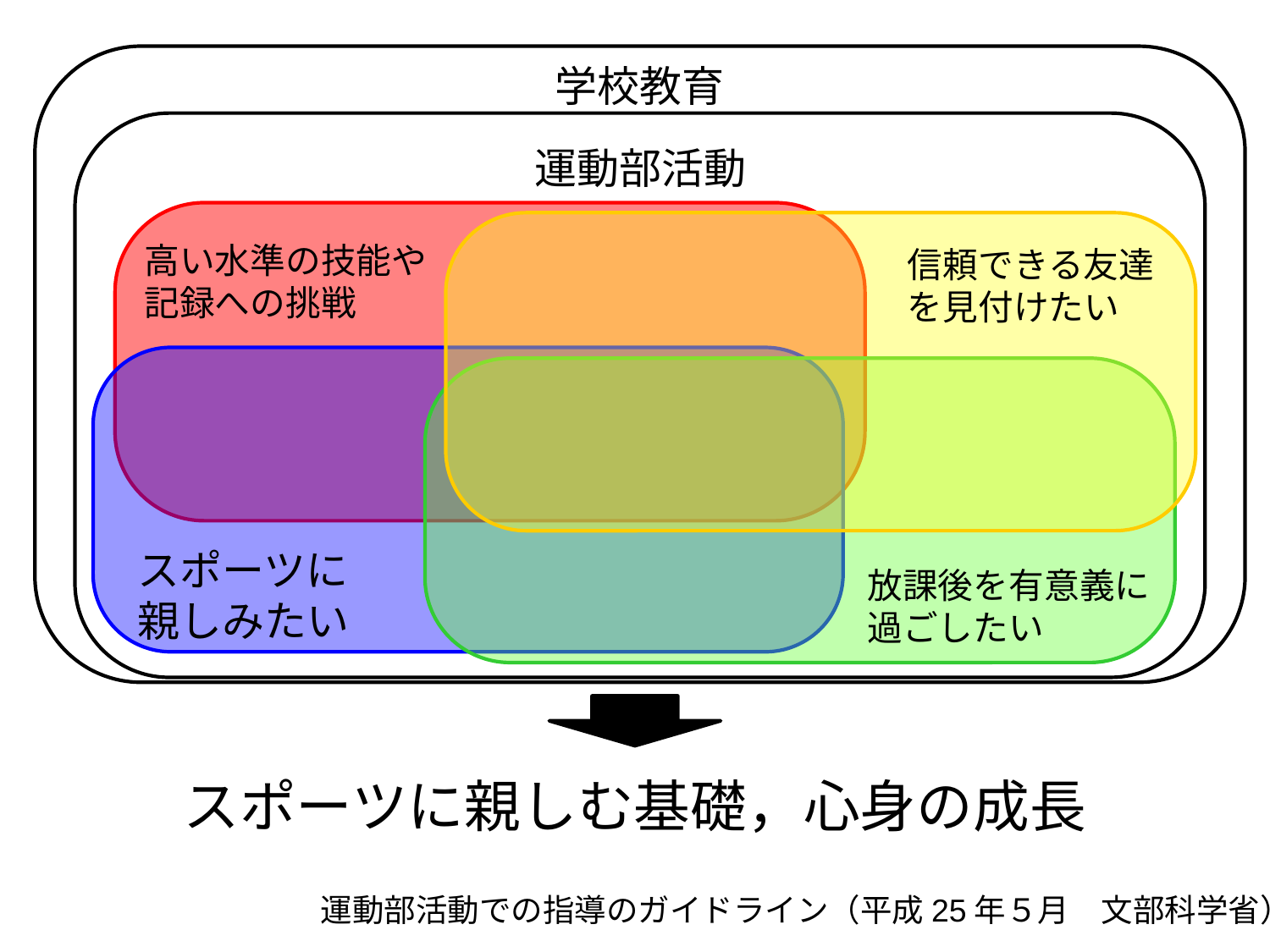

学校教育

運動部活動

高い水準の技能や記録への挑戦
信頼できる友達を見付けたい

スポーツに
親しみたい
放課後を有意義に過ごしたい

スポーツに親しむ基礎，心身の成長
運動部活動での指導のガイドライン（平成25年５月　文部科学省）